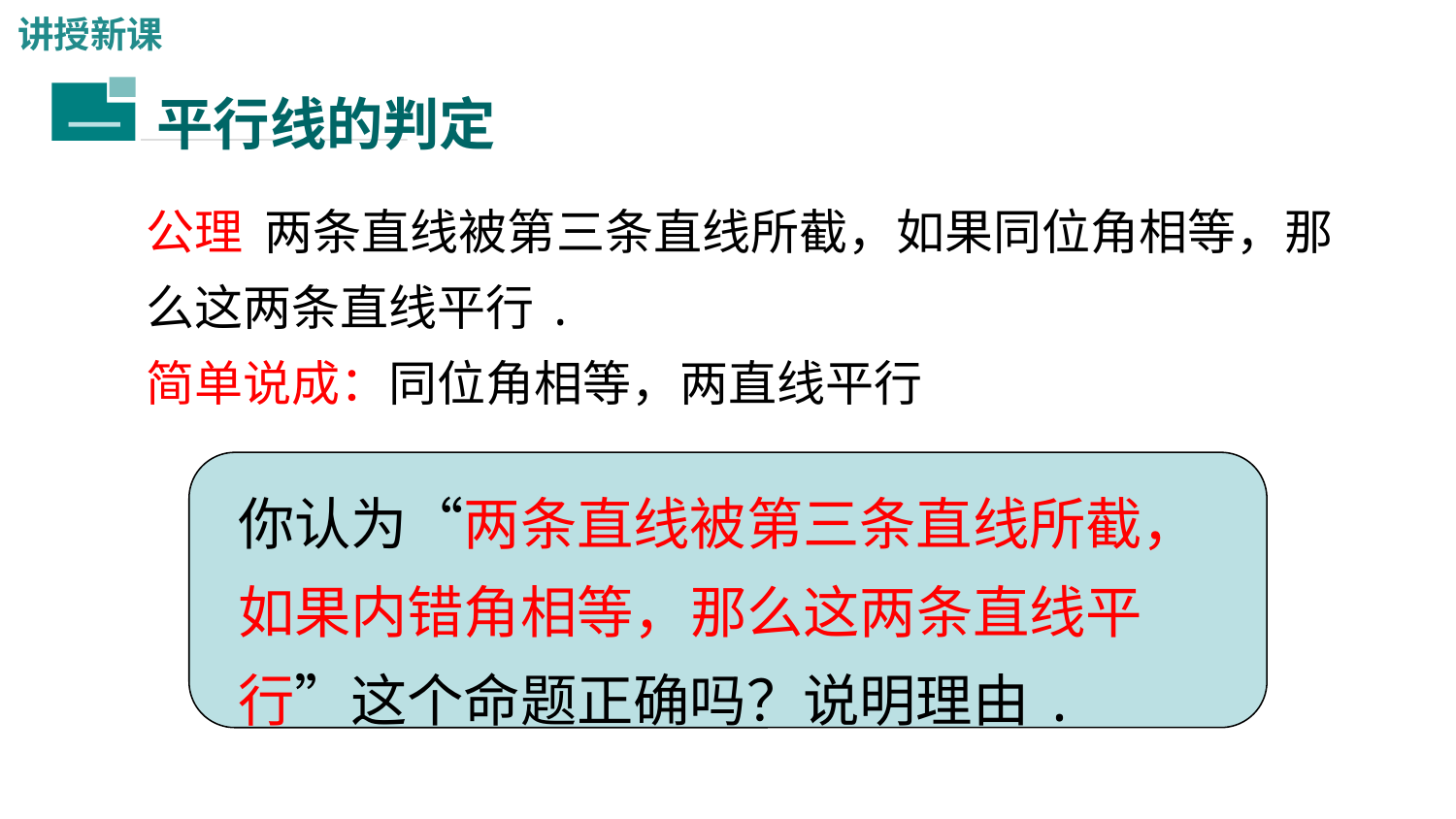

讲授新课

平行线的判定
一

公理  两条直线被第三条直线所截，如果同位角相等，那么这两条直线平行.
简单说成：同位角相等，两直线平行

你认为“两条直线被第三条直线所截，如果内错角相等，那么这两条直线平行”这个命题正确吗？说明理由.